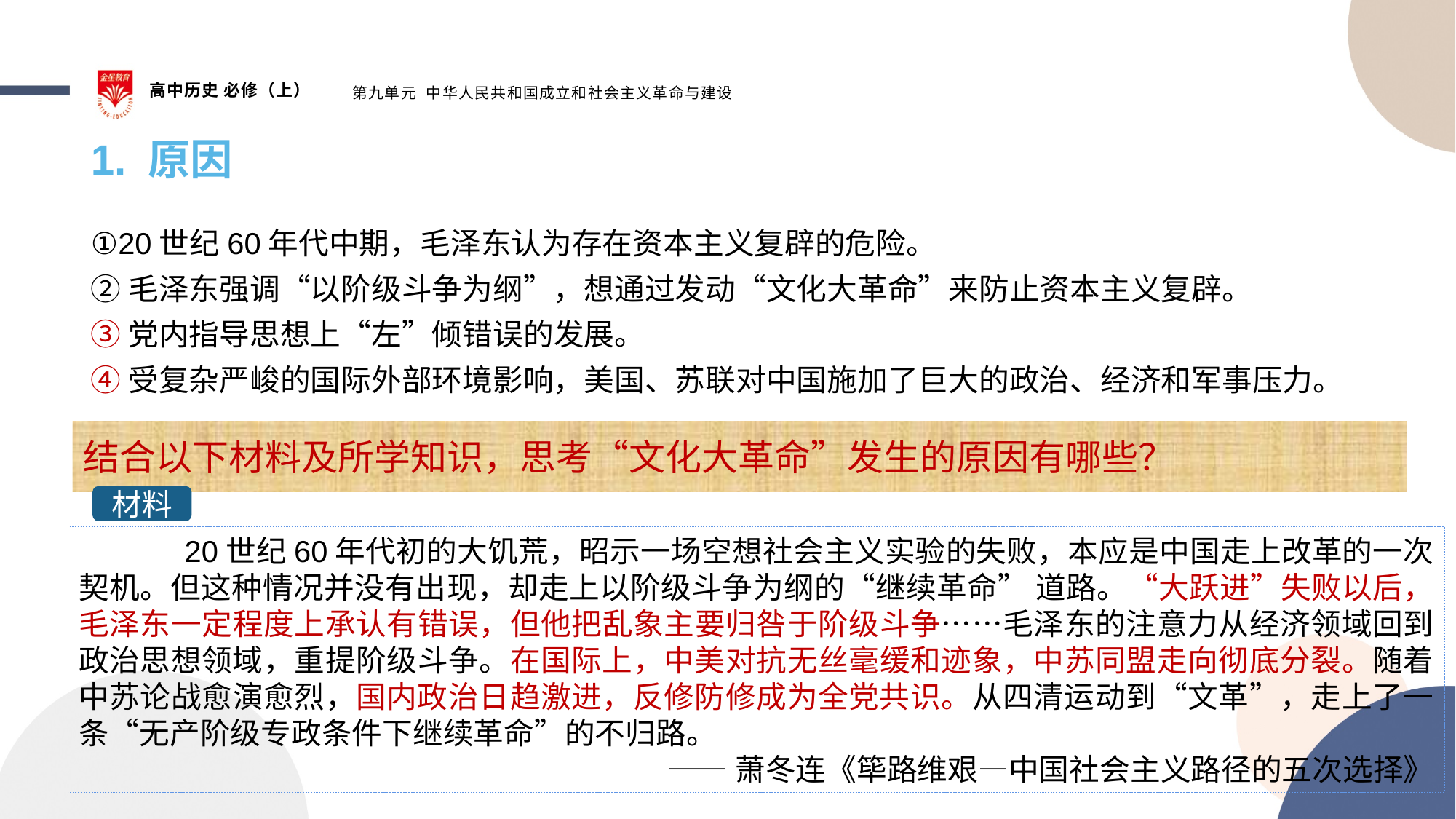

高中历史 必修（上）

第九单元  中华人民共和国成立和社会主义革命与建设
1. 原因
①20世纪60年代中期，毛泽东认为存在资本主义复辟的危险。
②毛泽东强调“以阶级斗争为纲”，想通过发动“文化大革命”来防止资本主义复辟。
③党内指导思想上“左”倾错误的发展。
④受复杂严峻的国际外部环境影响，美国、苏联对中国施加了巨大的政治、经济和军事压力。
结合以下材料及所学知识，思考“文化大革命”发生的原因有哪些？
材料
      20世纪60年代初的大饥荒，昭示一场空想社会主义实验的失败，本应是中国走上改革的一次契机。但这种情况并没有出现，却走上以阶级斗争为纲的“继续革命” 道路。“大跃进”失败以后，毛泽东一定程度上承认有错误，但他把乱象主要归咎于阶级斗争……毛泽东的注意力从经济领域回到政治思想领域，重提阶级斗争。在国际上，中美对抗无丝毫缓和迹象，中苏同盟走向彻底分裂。随着中苏论战愈演愈烈，国内政治日趋激进，反修防修成为全党共识。从四清运动到“文革”，走上了一条“无产阶级专政条件下继续革命”的不归路。
——萧冬连《筚路维艰—中国社会主义路径的五次选择》